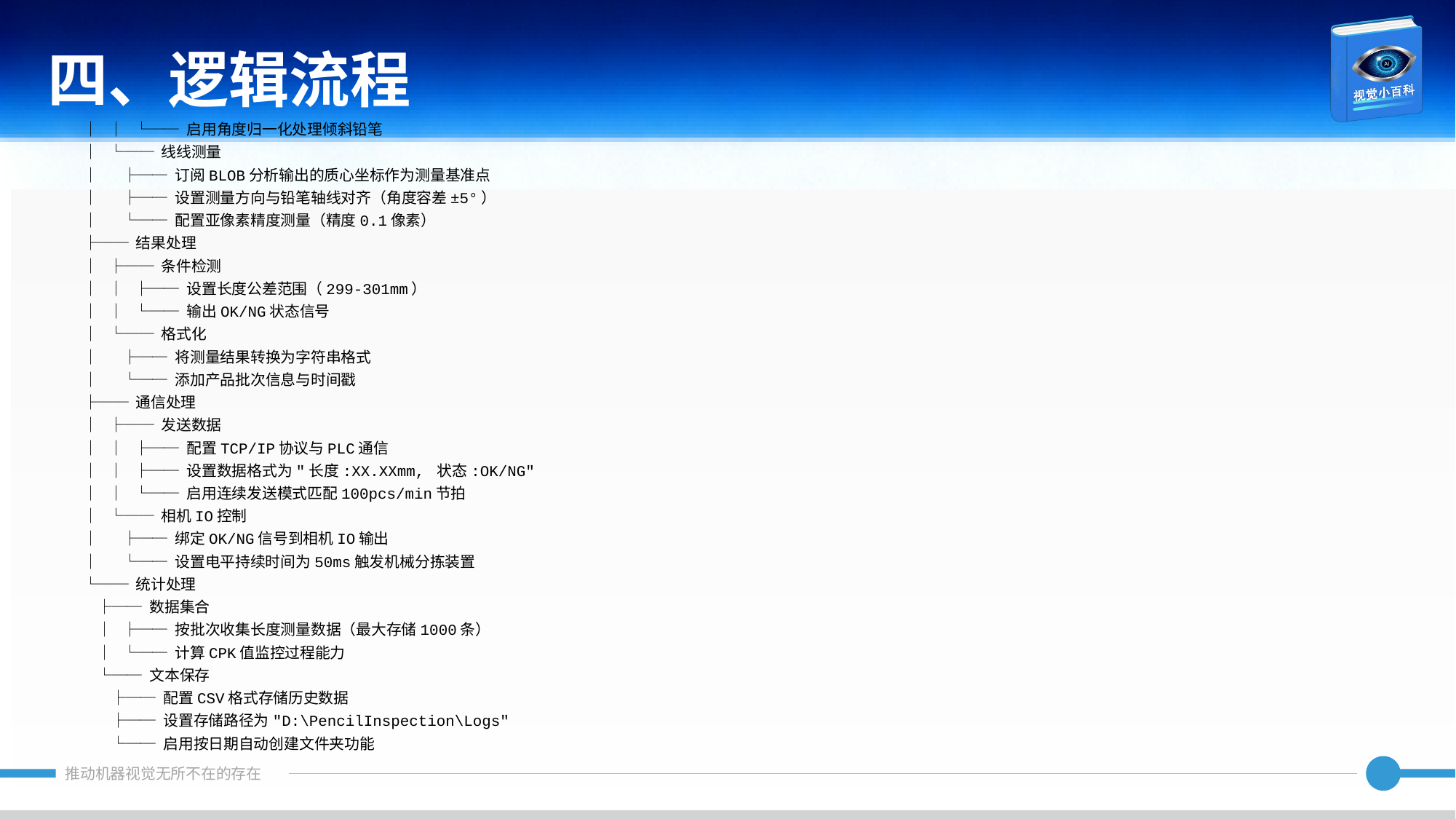

四、逻辑流程

│   │   └── 启用角度归一化处理倾斜铅笔
│   └── 线线测量
│       ├── 订阅BLOB分析输出的质心坐标作为测量基准点
│       ├── 设置测量方向与铅笔轴线对齐（角度容差±5°）
│       └── 配置亚像素精度测量（精度0.1像素）
├── 结果处理
│   ├── 条件检测
│   │   ├── 设置长度公差范围（299-301mm）
│   │   └── 输出OK/NG状态信号
│   └── 格式化
│       ├── 将测量结果转换为字符串格式
│       └── 添加产品批次信息与时间戳
├── 通信处理
│   ├── 发送数据
│   │   ├── 配置TCP/IP协议与PLC通信
│   │   ├── 设置数据格式为"长度:XX.XXmm, 状态:OK/NG"
│   │   └── 启用连续发送模式匹配100pcs/min节拍
│   └── 相机IO控制
│       ├── 绑定OK/NG信号到相机IO输出
│       └── 设置电平持续时间为50ms触发机械分拣装置
└── 统计处理
    ├── 数据集合
    │   ├── 按批次收集长度测量数据（最大存储1000条）
    │   └── 计算CPK值监控过程能力
    └── 文本保存
        ├── 配置CSV格式存储历史数据
        ├── 设置存储路径为"D:\PencilInspection\Logs"
        └── 启用按日期自动创建文件夹功能
9